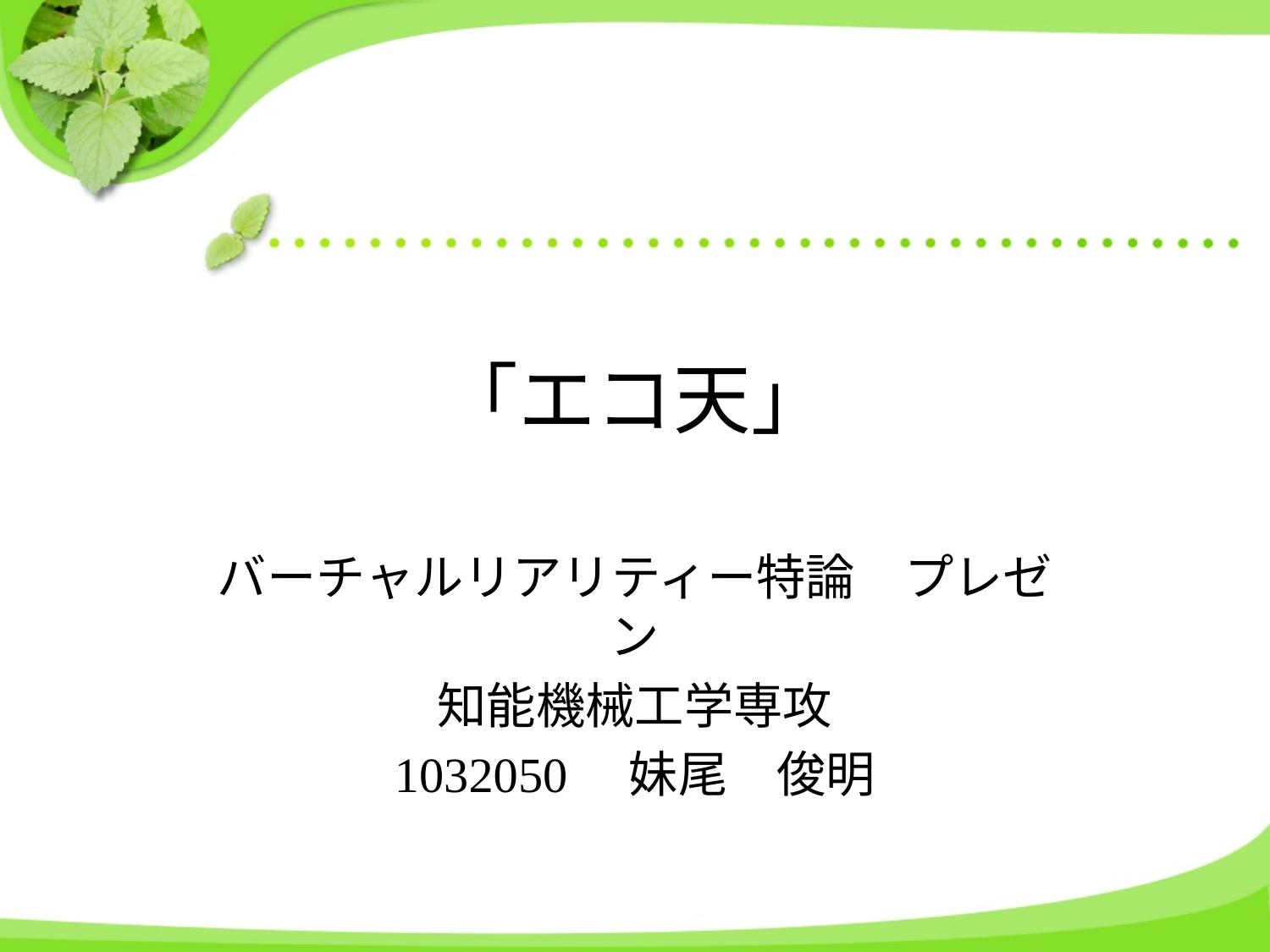

# 「エコ天」
バーチャルリアリティー特論　プレゼン
知能機械工学専攻
1032050　妹尾　俊明